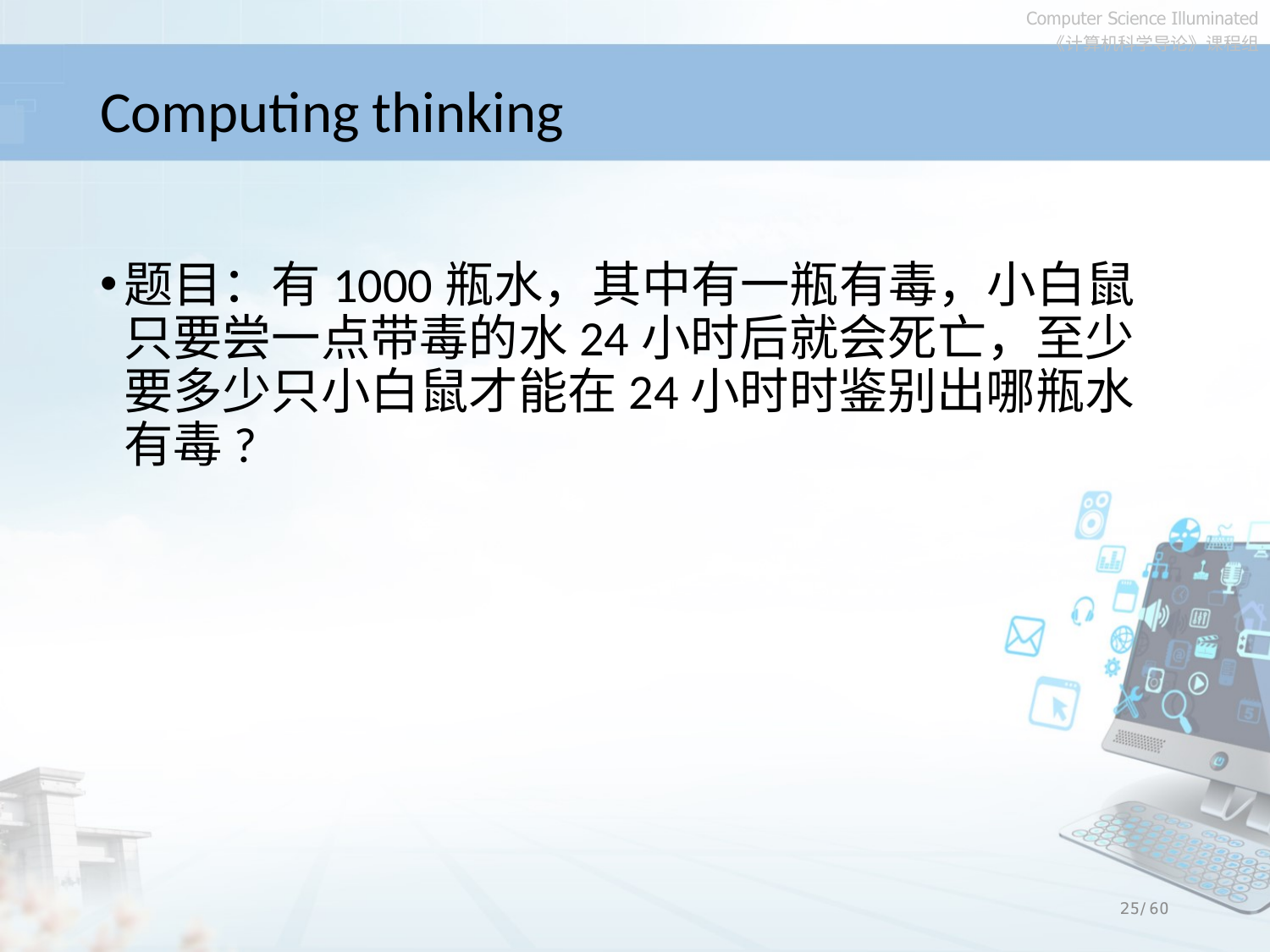

# Computing thinking
题目：有1000瓶水，其中有一瓶有毒，小白鼠只要尝一点带毒的水24小时后就会死亡，至少要多少只小白鼠才能在24小时时鉴别出哪瓶水有毒?
25/60